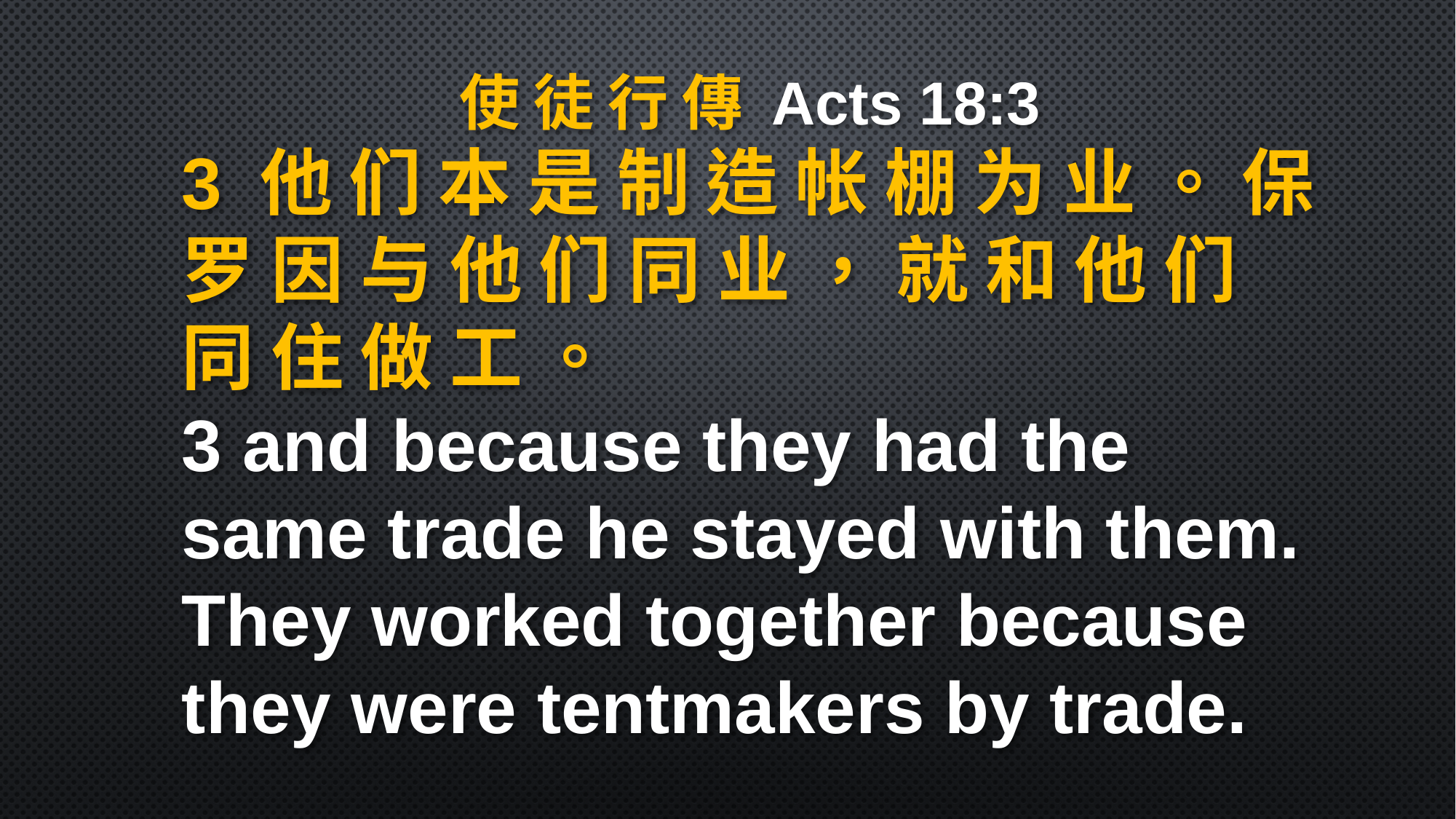

使 徒 行 傳 Acts 18:3
3 他 们 本 是 制 造 帐 棚 为 业 。 保 罗 因 与 他 们 同 业 ， 就 和 他 们 同 住 做 工 。
3 and because they had the same trade he stayed with them. They worked together because they were tentmakers by trade.